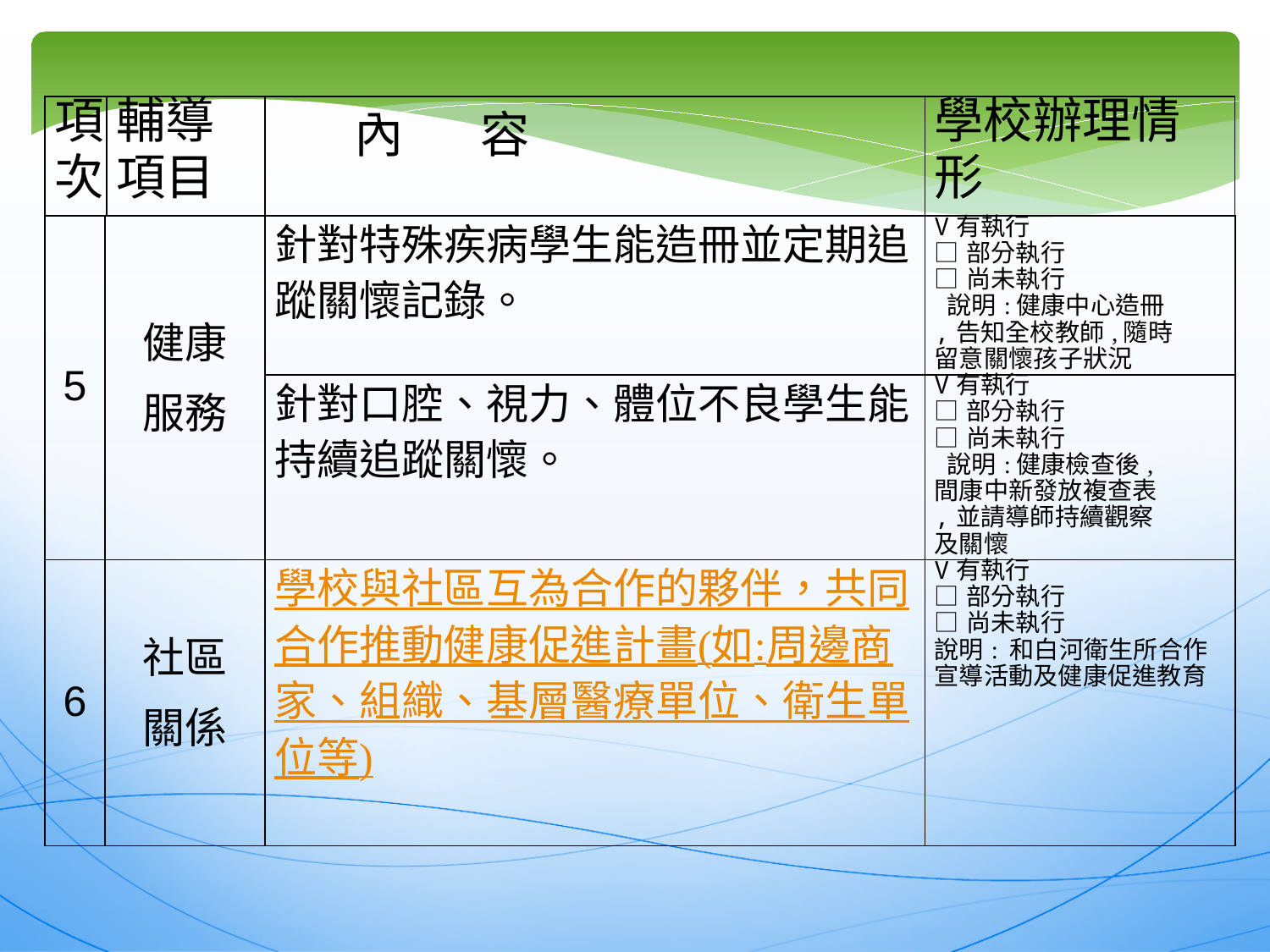

| 項 次 | 輔導 項目 | 內 容 | 學校辦理情 形 |
| --- | --- | --- | --- |
| 5 | 健康 服務 | 針對特殊疾病學生能造冊並定期追 蹤關懷記錄。 | V有執行 □部分執行 □尚未執行 說明:健康中心造冊 ,告知全校教師,隨時 留意關懷孩子狀況 |
| --- | --- | --- | --- |
|  |  | 針對口腔、視力、體位不良學生能 持續追蹤關懷。 | V有執行 □部分執行 □尚未執行 說明:健康檢查後, 間康中新發放複查表 ,並請導師持續觀察 及關懷 |
| 6 | 社區 關係 | 學校與社區互為合作的夥伴，共同 合作推動健康促進計畫(如:周邊商 家、組織、基層醫療單位、衛生單 位等) | V有執行 □部分執行 □尚未執行 說明: 和白河衛生所合作宣導活動及健康促進教育 |